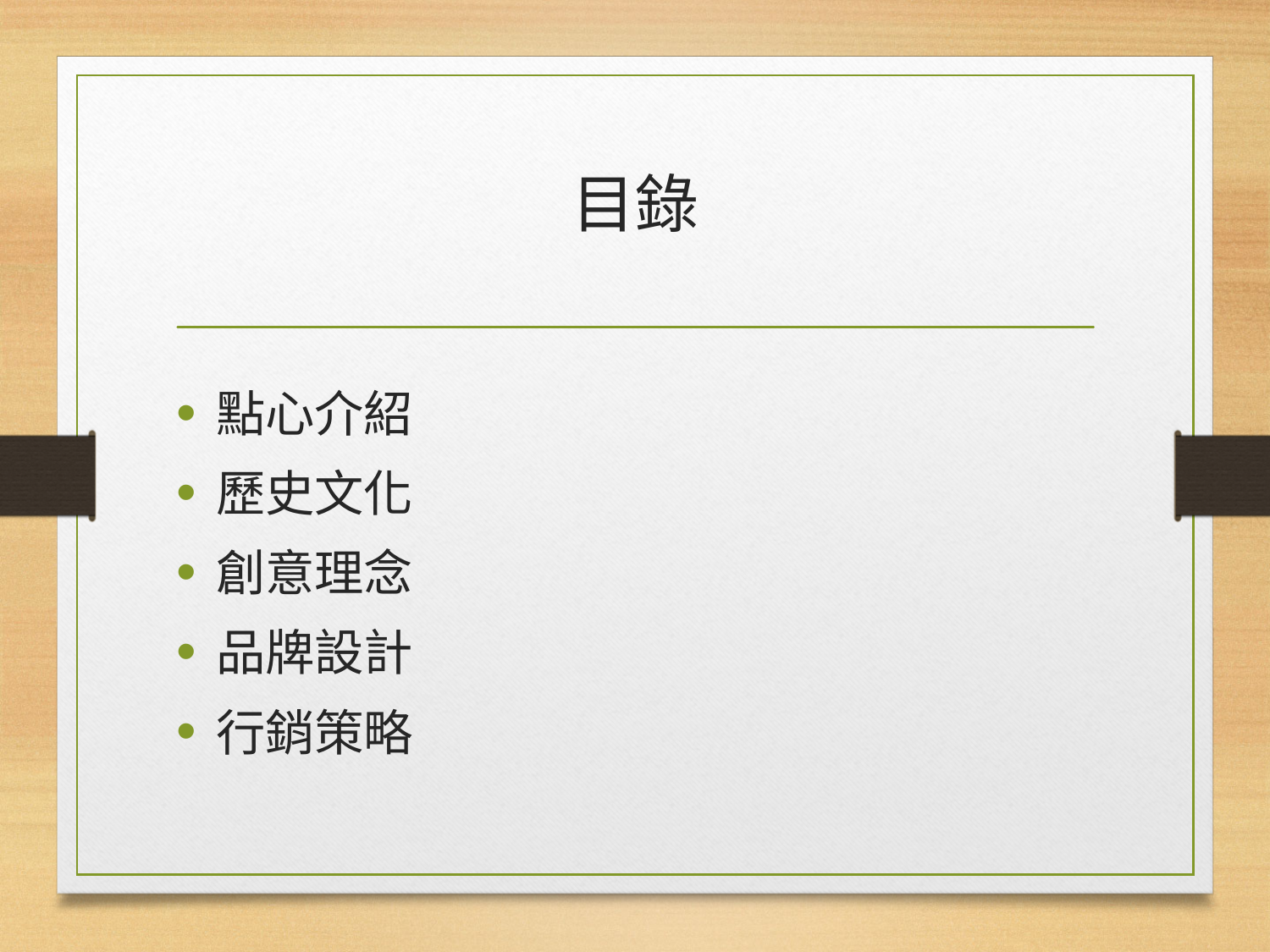

# 目錄
點心介紹
歷史文化
創意理念
品牌設計
行銷策略